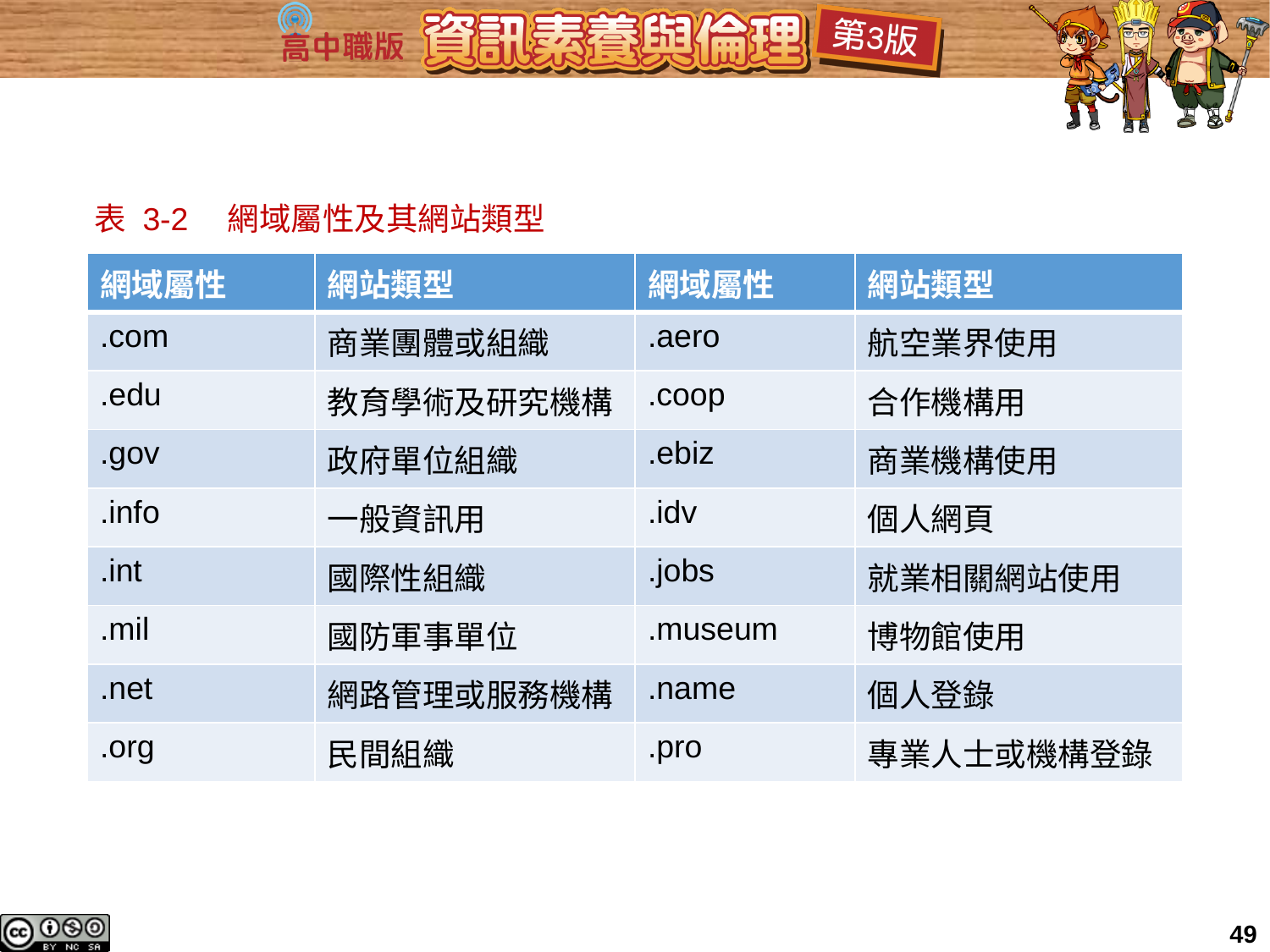

# 表 3-2　網域屬性及其網站類型
| 網域屬性 | 網站類型 | 網域屬性 | 網站類型 |
| --- | --- | --- | --- |
| .com | 商業團體或組織 | .aero | 航空業界使用 |
| .edu | 教育學術及研究機構 | .coop | 合作機構用 |
| .gov | 政府單位組織 | .ebiz | 商業機構使用 |
| .info | 一般資訊用 | .idv | 個人網頁 |
| .int | 國際性組織 | .jobs | 就業相關網站使用 |
| .mil | 國防軍事單位 | .museum | 博物館使用 |
| .net | 網路管理或服務機構 | .name | 個人登錄 |
| .org | 民間組織 | .pro | 專業人士或機構登錄 |
49